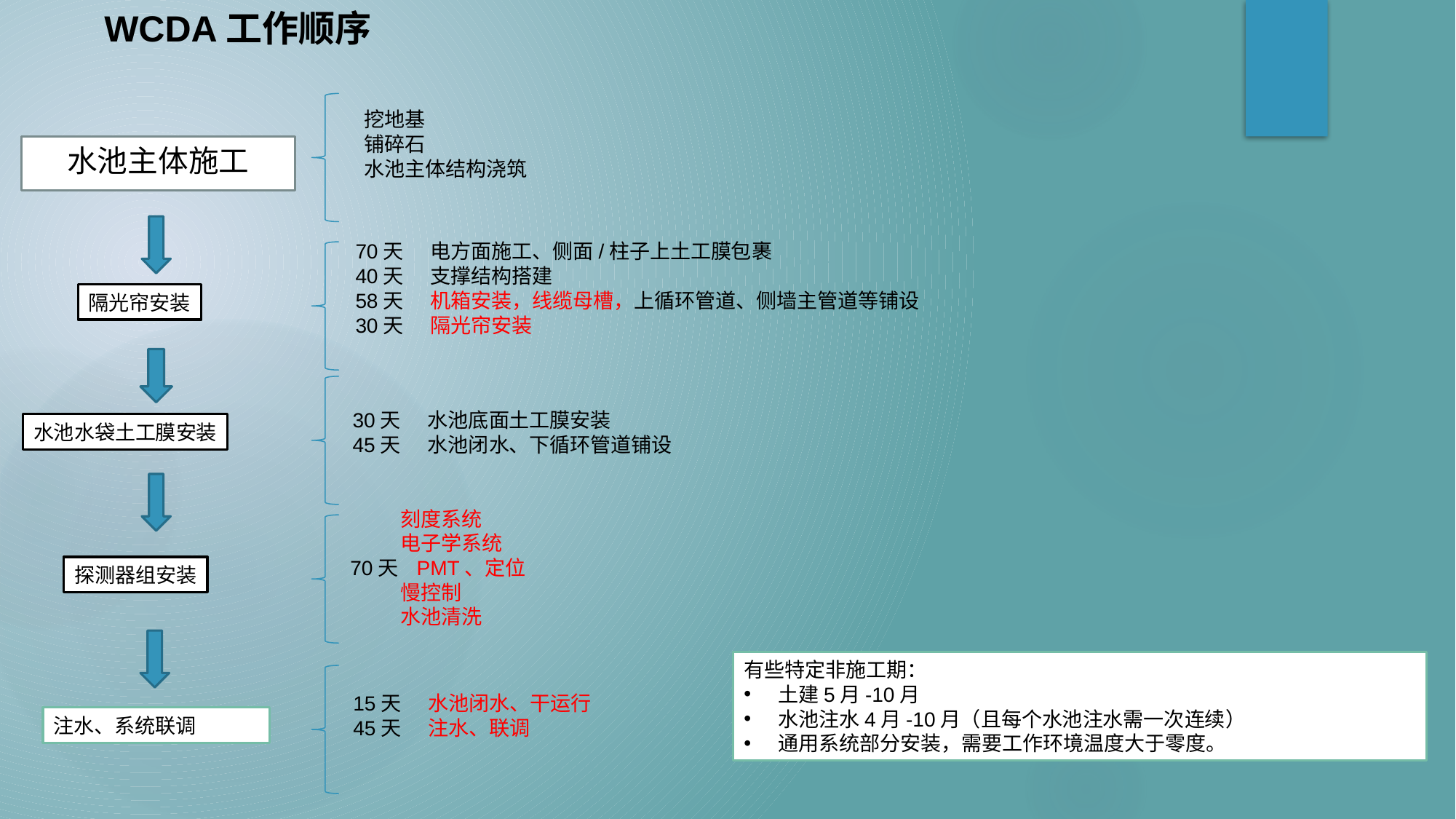

WCDA工作顺序

  挖地基
  铺碎石
  水池主体结构浇筑

水池主体施工

70天      电方面施工、侧面/柱子上土工膜包裹
40天      支撑结构搭建
58天      机箱安装，线缆母槽，上循环管道、侧墙主管道等铺设
30天      隔光帘安装

隔光帘安装

30天      水池底面土工膜安装
45天      水池闭水、下循环管道铺设
水池水袋土工膜安装

          刻度系统
          电子学系统
70天   PMT、定位
          慢控制
          水池清洗

探测器组安装

有些特定非施工期：
土建5月-10月
水池注水4月-10月（且每个水池注水需一次连续）
通用系统部分安装，需要工作环境温度大于零度。

15天      水池闭水、干运行
45天      注水、联调
注水、系统联调